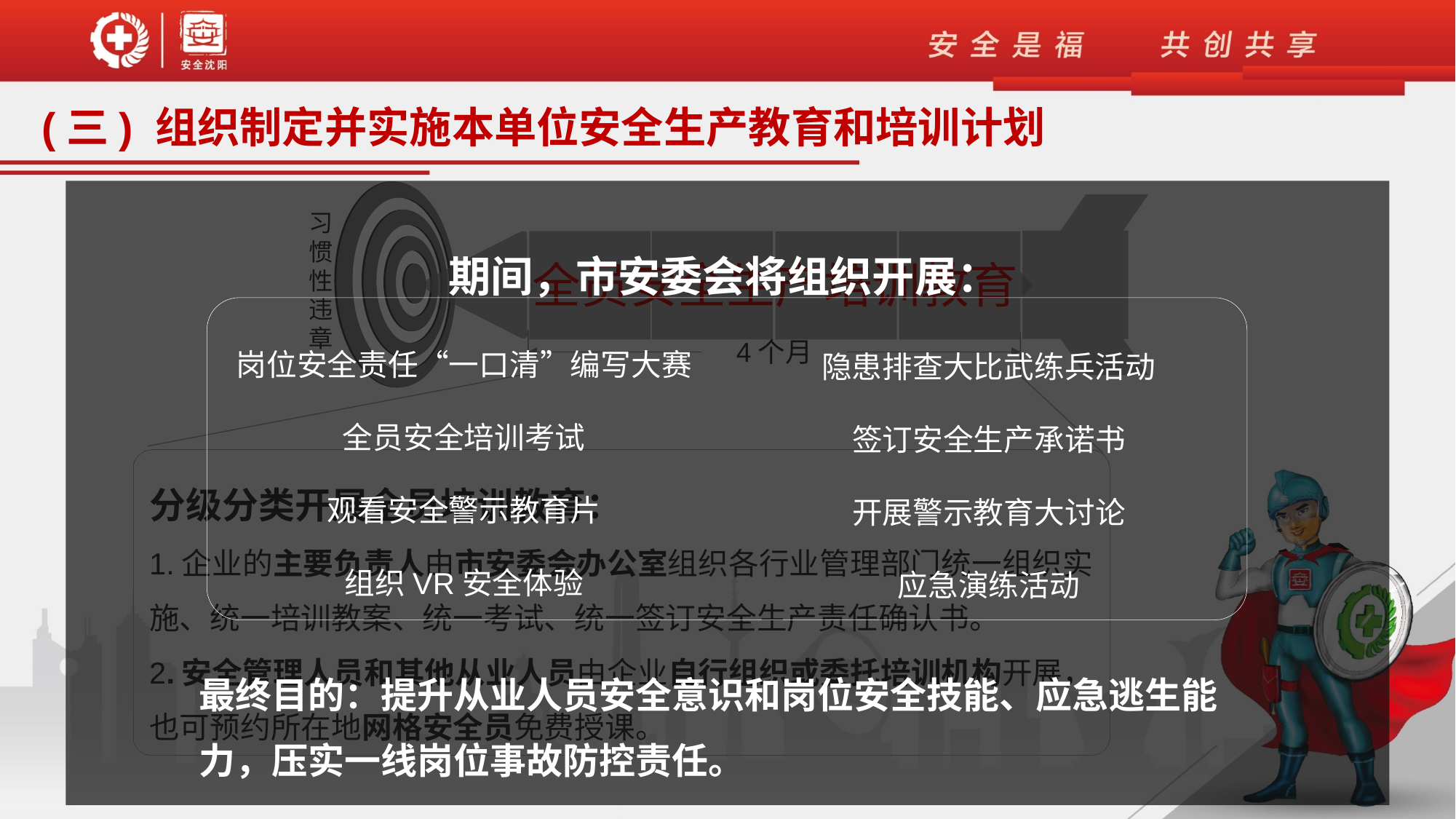

(三) 组织制定并实施本单位安全生产教育和培训计划

习惯性违章

期间，市安委会将组织开展：

全员安全生产培训教育

岗位安全责任“一口清”编写大赛
全员安全培训考试
观看安全警示教育片
组织VR安全体验
隐患排查大比武练兵活动
签订安全生产承诺书
开展警示教育大讨论
应急演练活动
4个月
分级分类开展全员培训教育：
1.企业的主要负责人由市安委会办公室组织各行业管理部门统一组织实施、统一培训教案、统一考试、统一签订安全生产责任确认书。
2.安全管理人员和其他从业人员由企业自行组织或委托培训机构开展，也可预约所在地网格安全员免费授课。
最终目的：提升从业人员安全意识和岗位安全技能、应急逃生能力，压实一线岗位事故防控责任。